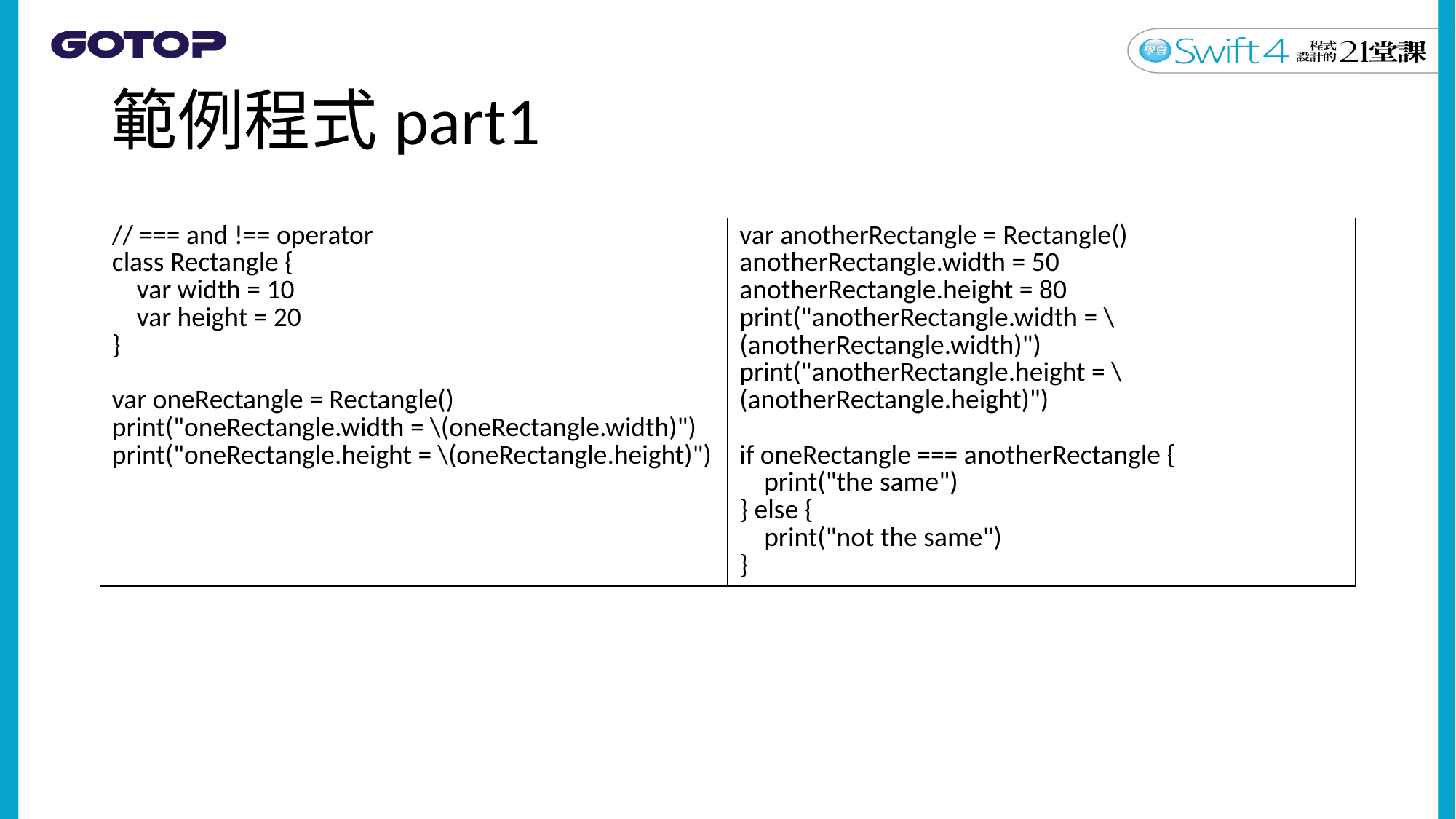

# 範例程式part1
| // === and !== operator class Rectangle { var width = 10 var height = 20 } var oneRectangle = Rectangle() print("oneRectangle.width = \(oneRectangle.width)") print("oneRectangle.height = \(oneRectangle.height)") | var anotherRectangle = Rectangle() anotherRectangle.width = 50 anotherRectangle.height = 80 print("anotherRectangle.width = \(anotherRectangle.width)") print("anotherRectangle.height = \(anotherRectangle.height)") if oneRectangle === anotherRectangle { print("the same") } else { print("not the same") } |
| --- | --- |